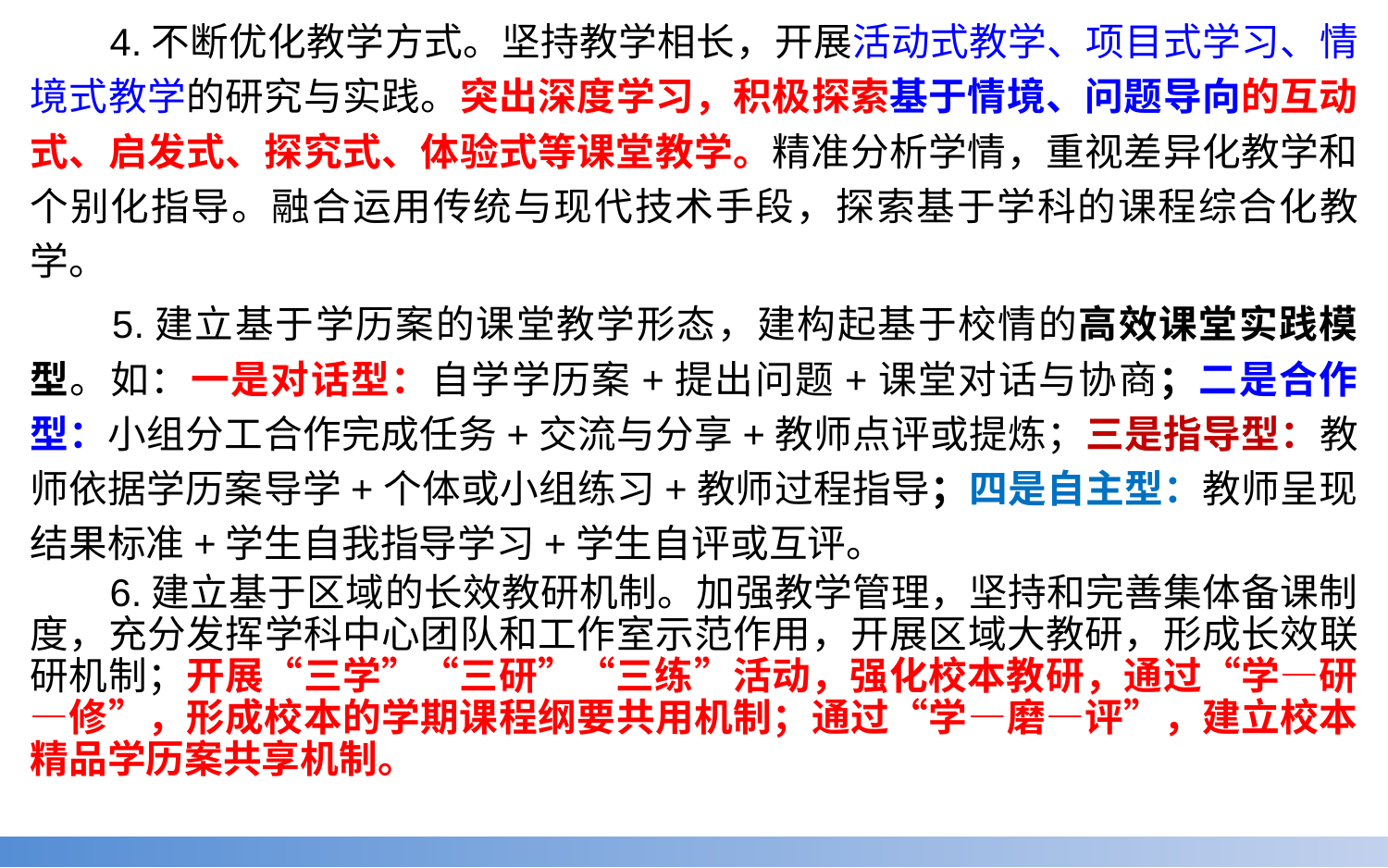

4.不断优化教学方式。坚持教学相长，开展活动式教学、项目式学习、情境式教学的研究与实践。突出深度学习，积极探索基于情境、问题导向的互动式、启发式、探究式、体验式等课堂教学。精准分析学情，重视差异化教学和个别化指导。融合运用传统与现代技术手段，探索基于学科的课程综合化教学。
  5.建立基于学历案的课堂教学形态，建构起基于校情的高效课堂实践模型。如：一是对话型：自学学历案+提出问题+课堂对话与协商；二是合作型：小组分工合作完成任务+交流与分享+教师点评或提炼；三是指导型：教师依据学历案导学+个体或小组练习+教师过程指导；四是自主型：教师呈现结果标准+学生自我指导学习+学生自评或互评。
  6.建立基于区域的长效教研机制。加强教学管理，坚持和完善集体备课制度，充分发挥学科中心团队和工作室示范作用，开展区域大教研，形成长效联研机制；开展“三学”“三研”“三练”活动，强化校本教研，通过“学—研—修”，形成校本的学期课程纲要共用机制；通过“学—磨—评”，建立校本精品学历案共享机制。